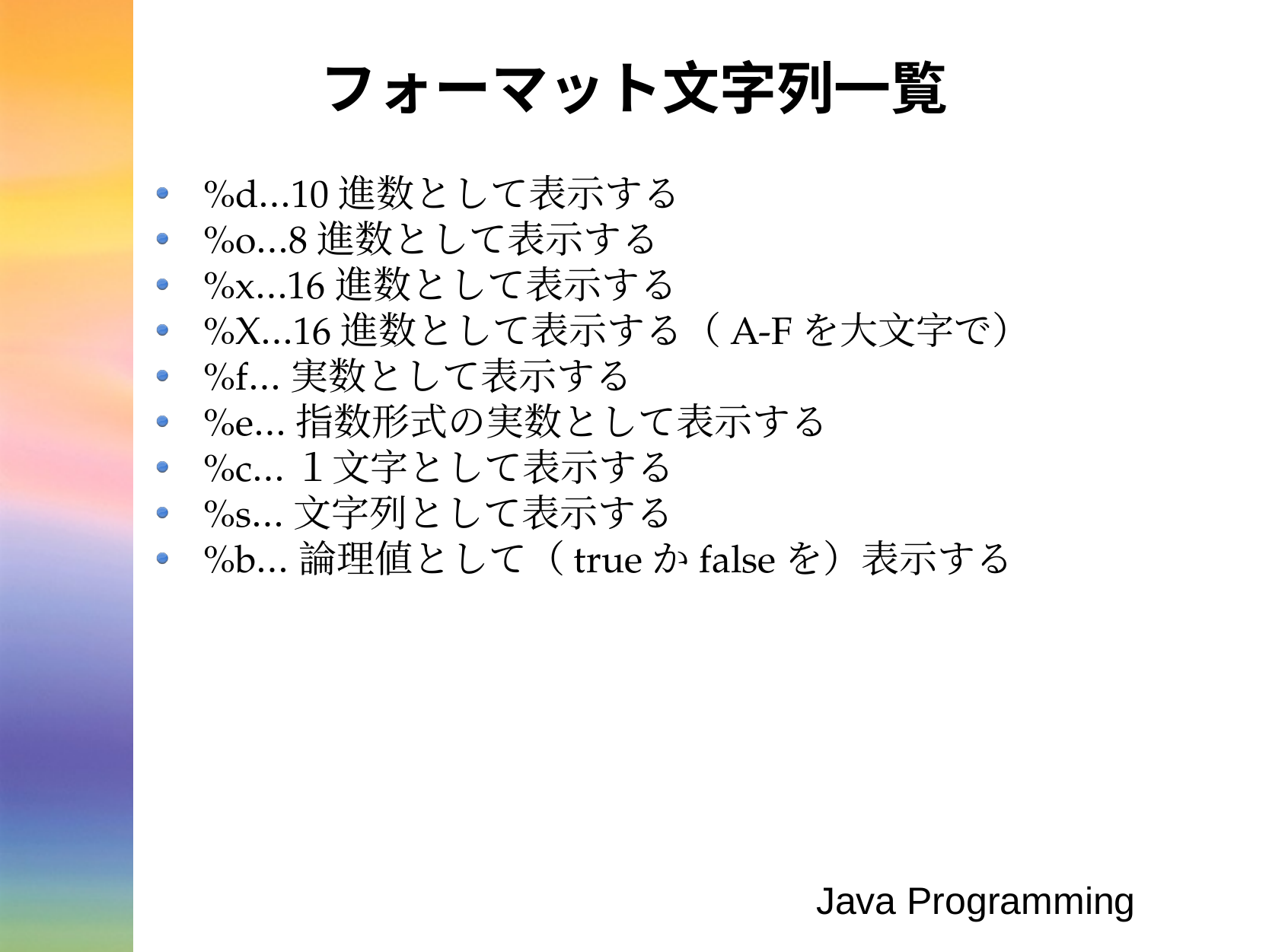

# フォーマット文字列一覧
%d…10進数として表示する
%o…8進数として表示する
%x…16進数として表示する
%X…16進数として表示する（A-Fを大文字で）
%f…実数として表示する
%e…指数形式の実数として表示する
%c…１文字として表示する
%s…文字列として表示する
%b…論理値として（trueかfalseを）表示する